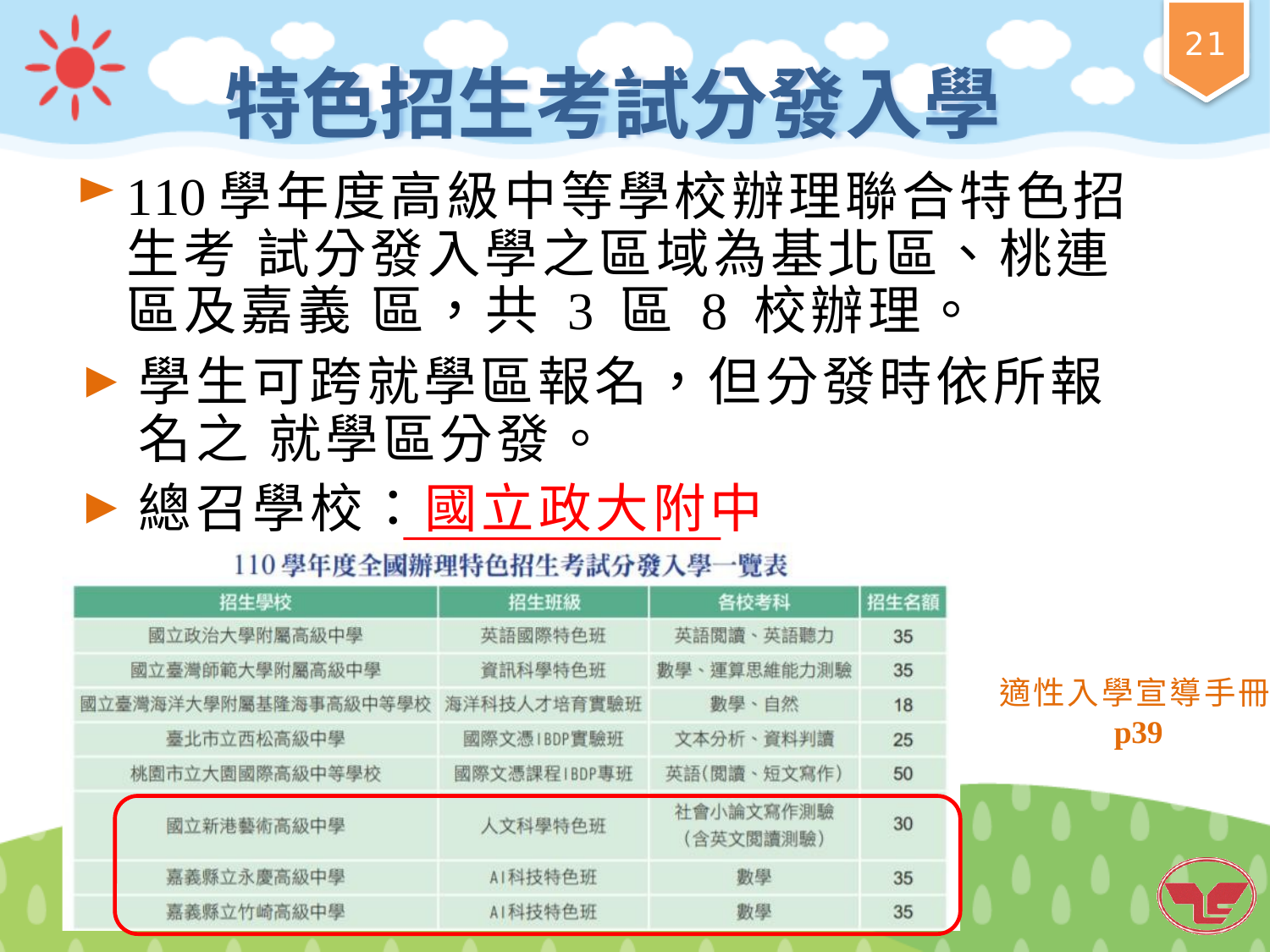

21

# 特色招生考試分發入學
110學年度高級中等學校辦理聯合特色招生考 試分發入學之區域為基北區、桃連區及嘉義 區，共 3 區 8 校辦理。
學生可跨就學區報名，但分發時依所報名之 就學區分發。
總召學校：國立政大附中

適性入學宣導手冊
p39